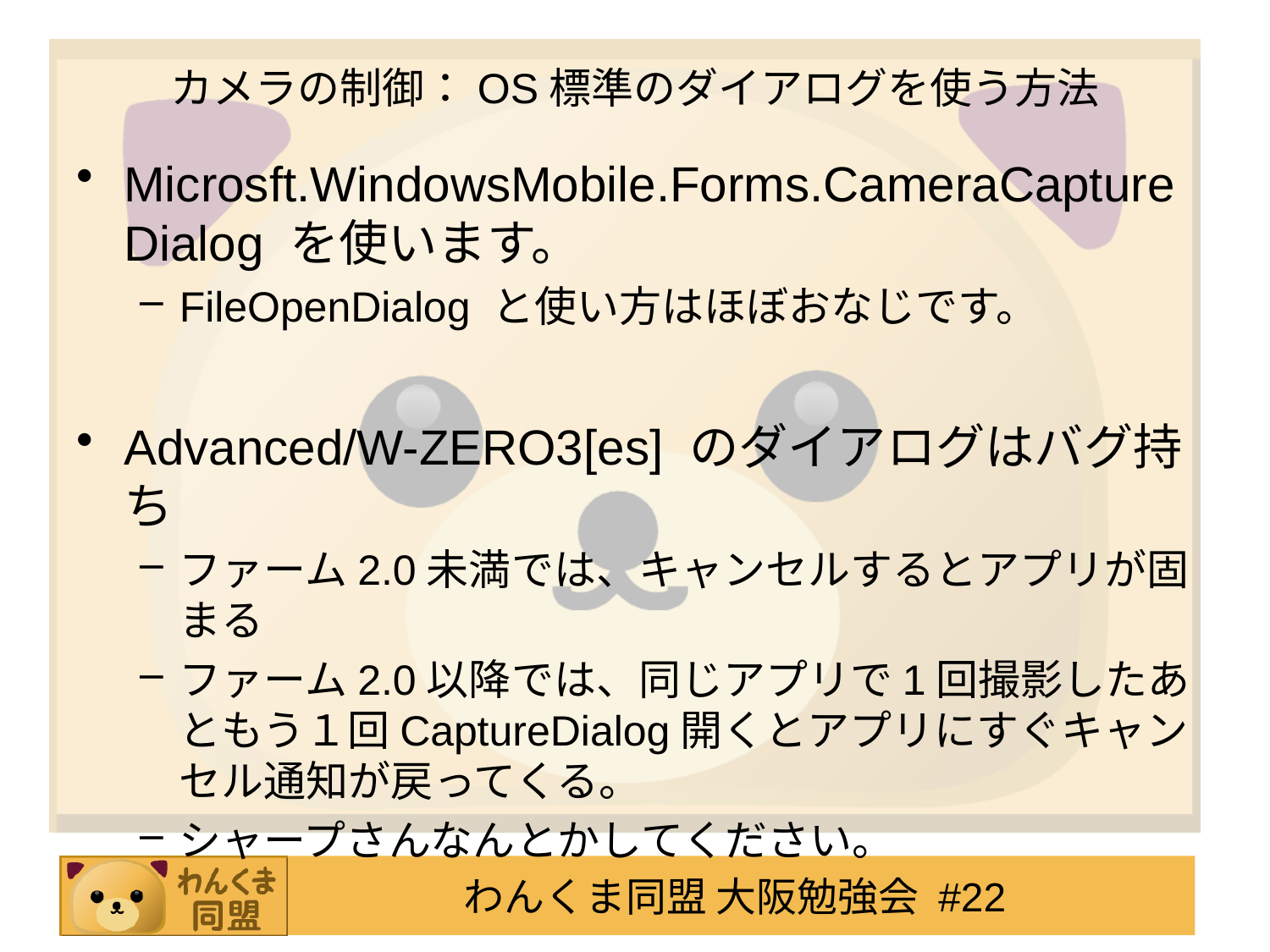

# カメラの制御：OS標準のダイアログを使う方法
Microsft.WindowsMobile.Forms.CameraCaptureDialog を使います。
FileOpenDialog と使い方はほぼおなじです。

Advanced/W-ZERO3[es] のダイアログはバグ持ち
ファーム2.0未満では、キャンセルするとアプリが固まる
ファーム2.0以降では、同じアプリで1回撮影したあともう１回CaptureDialog開くとアプリにすぐキャンセル通知が戻ってくる。
シャープさんなんとかしてください。